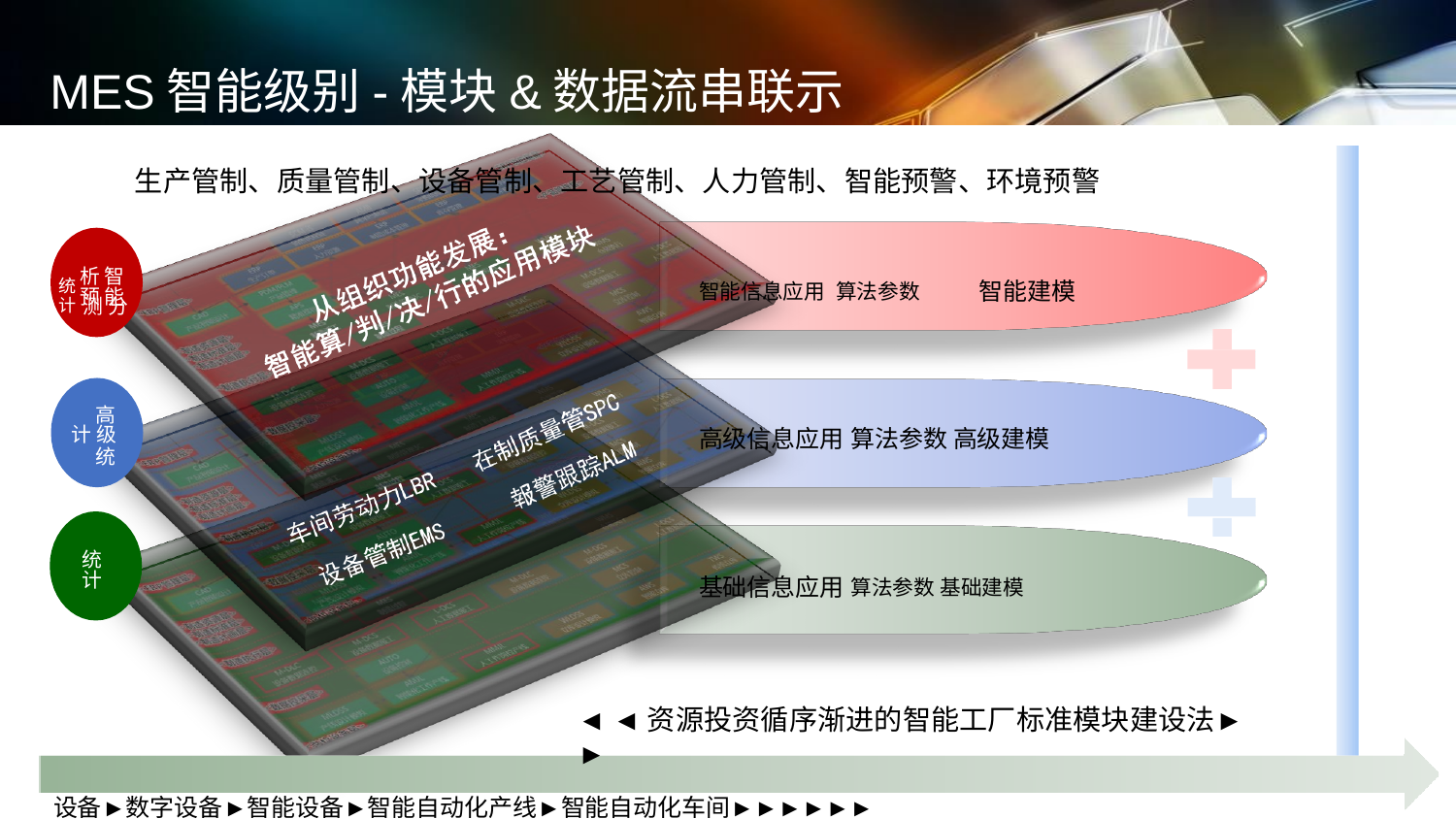

# MES智能级别-模块&数据流串联示意图

生产管制、质量管制、设备管制、工艺管制、人力管制、智能预警、环境预警

统 析 智
智能信息应用  算法参数	智能建模

计 预 能
测 分

高
计 级
统
高级信息应用 算法参数 高级建模

统 计
基础信息应用 算法参数 基础建模
◄ ◄资源投资循序渐进的智能工厂标准模块建设法►►
设备►数字设备►智能设备►智能自动化产线►智能自动化车间►►►►►►